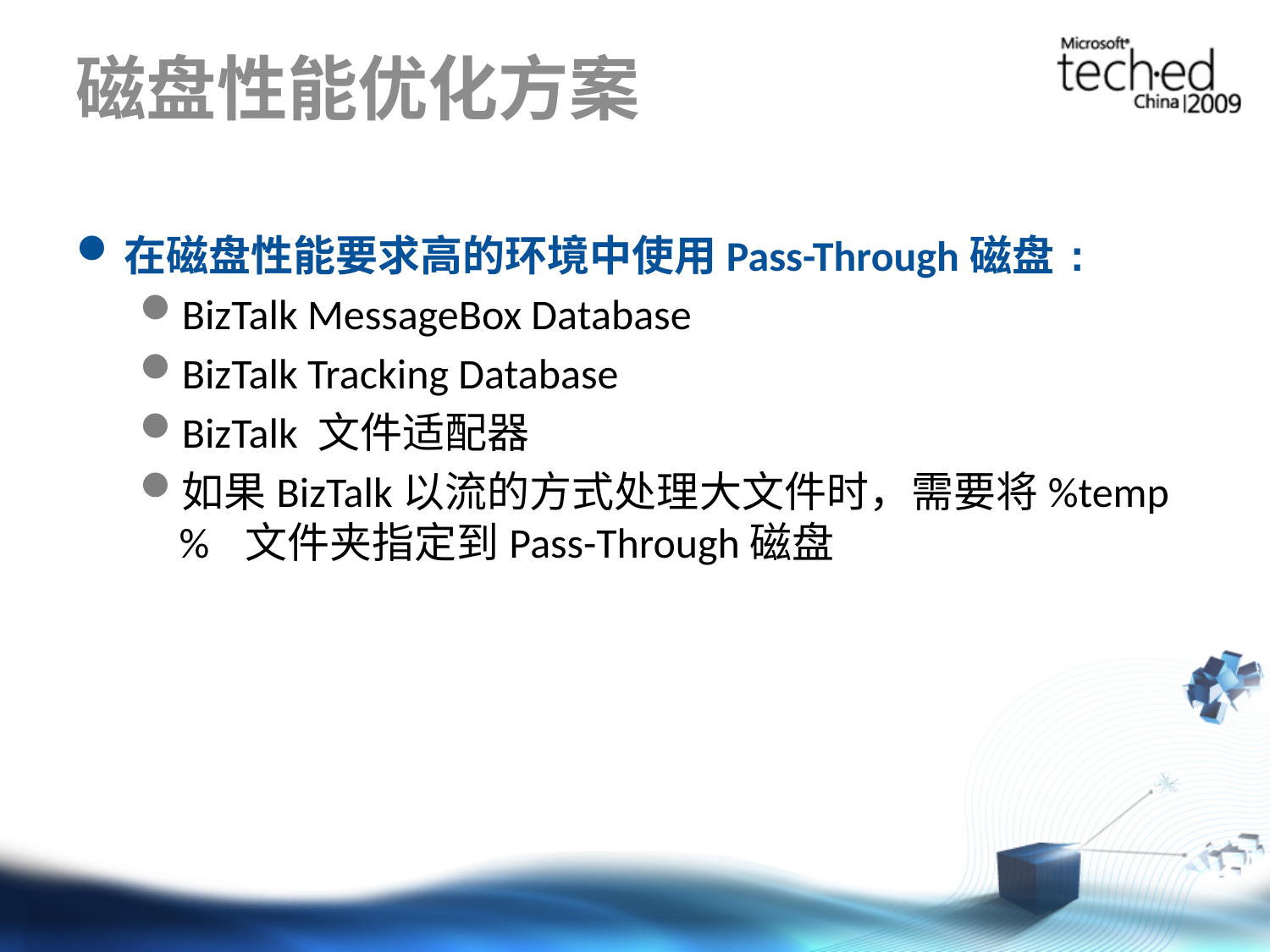

# 磁盘性能优化方案
在磁盘性能要求高的环境中使用Pass-Through磁盘:
BizTalk MessageBox Database
BizTalk Tracking Database
BizTalk 文件适配器
如果BizTalk以流的方式处理大文件时，需要将%temp% 文件夹指定到Pass-Through磁盘